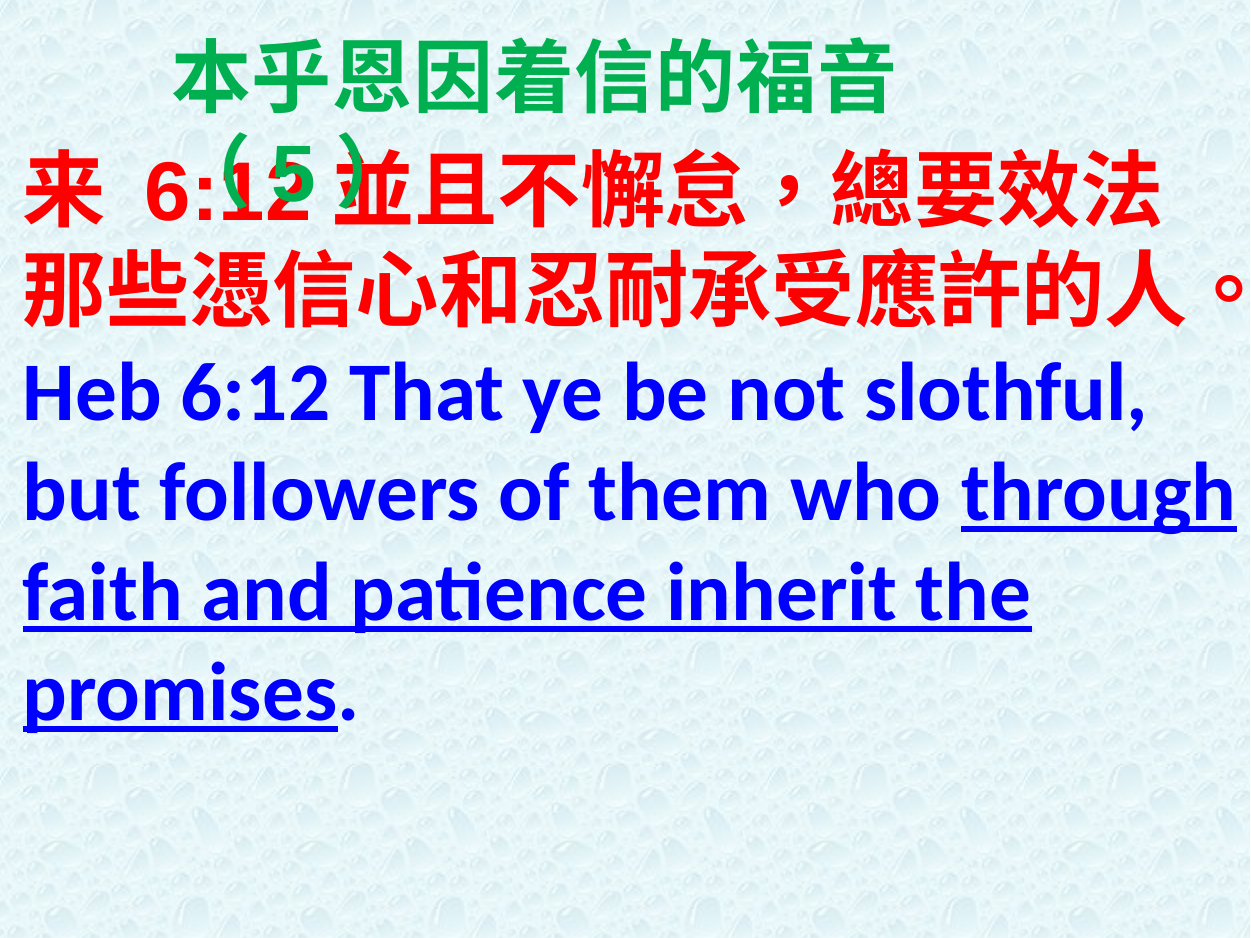

本乎恩因着信的福音（5）
来 6:12並且不懈怠，總要效法那些憑信心和忍耐承受應許的人。Heb 6:12 That ye be not slothful, but followers of them who through faith and patience inherit the promises.